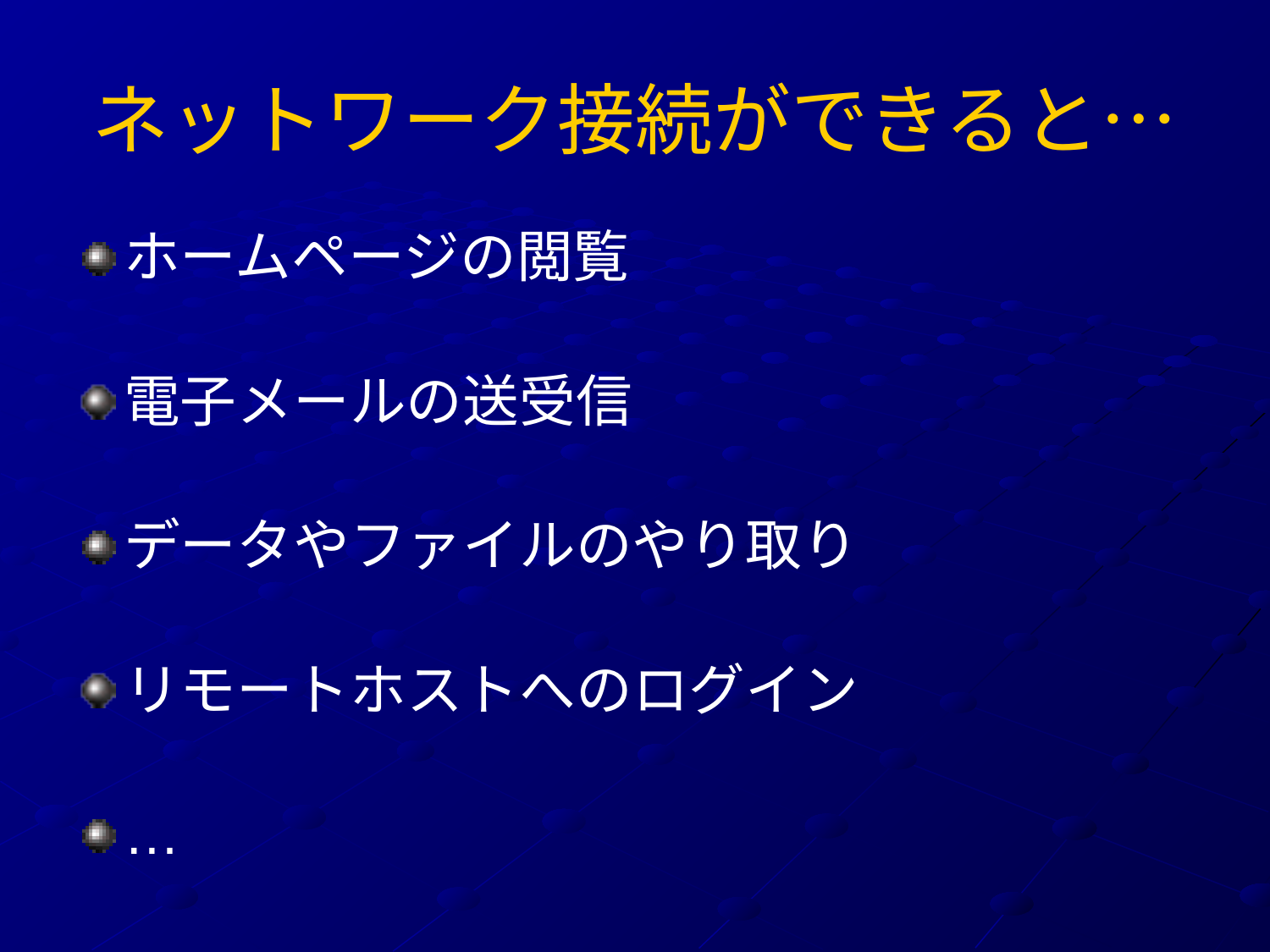

# ネットワーク接続ができると…
ホームページの閲覧

電子メールの送受信

データやファイルのやり取り

リモートホストへのログイン

…